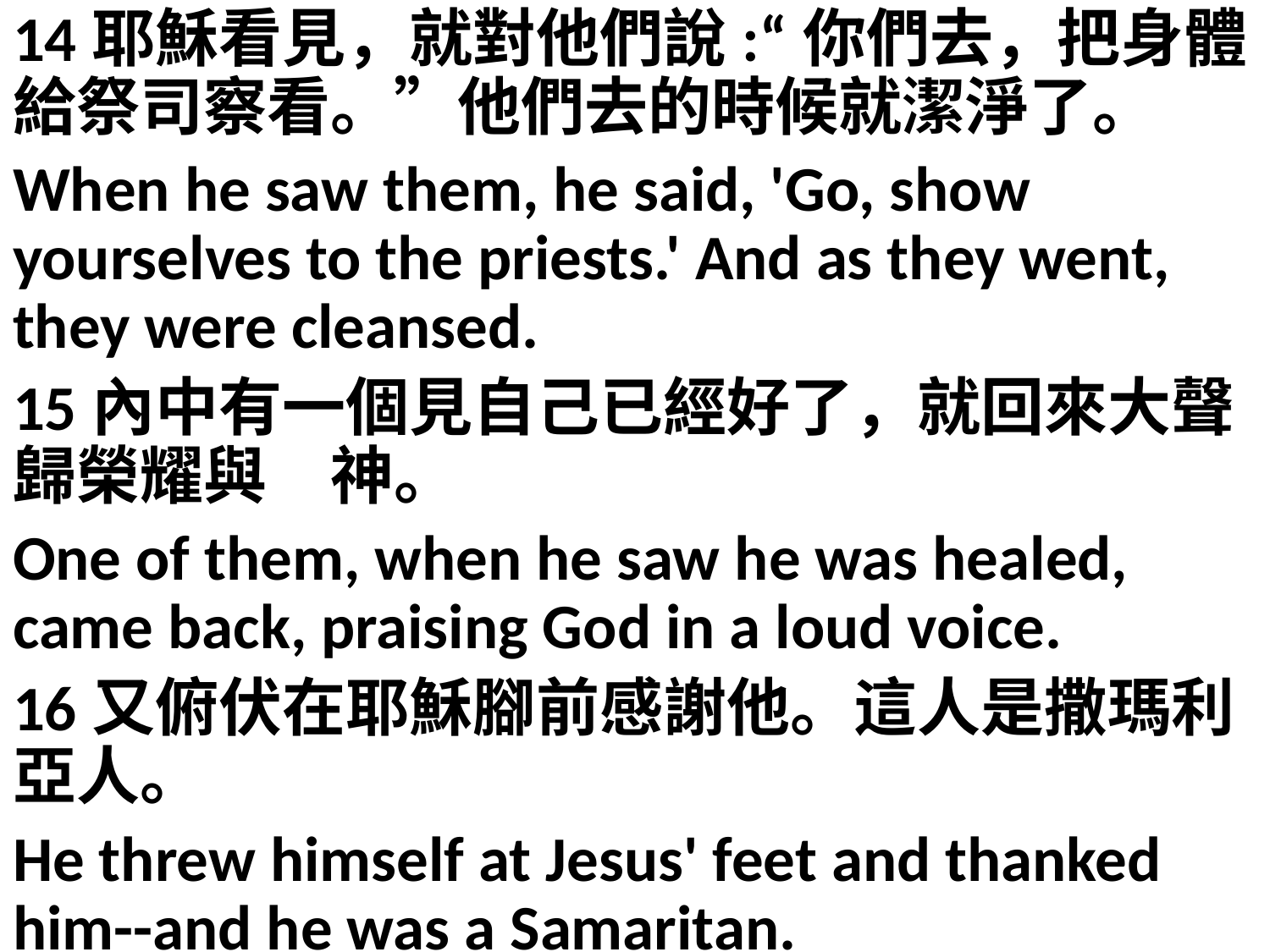

14耶穌看見，就對他們說:“你們去，把身體給祭司察看。”他們去的時候就潔淨了。
When he saw them, he said, 'Go, show yourselves to the priests.' And as they went, they were cleansed.
15內中有一個見自己已經好了，就回來大聲歸榮耀與　神。
One of them, when he saw he was healed, came back, praising God in a loud voice.
16又俯伏在耶穌腳前感謝他。這人是撒瑪利亞人。
He threw himself at Jesus' feet and thanked him--and he was a Samaritan.